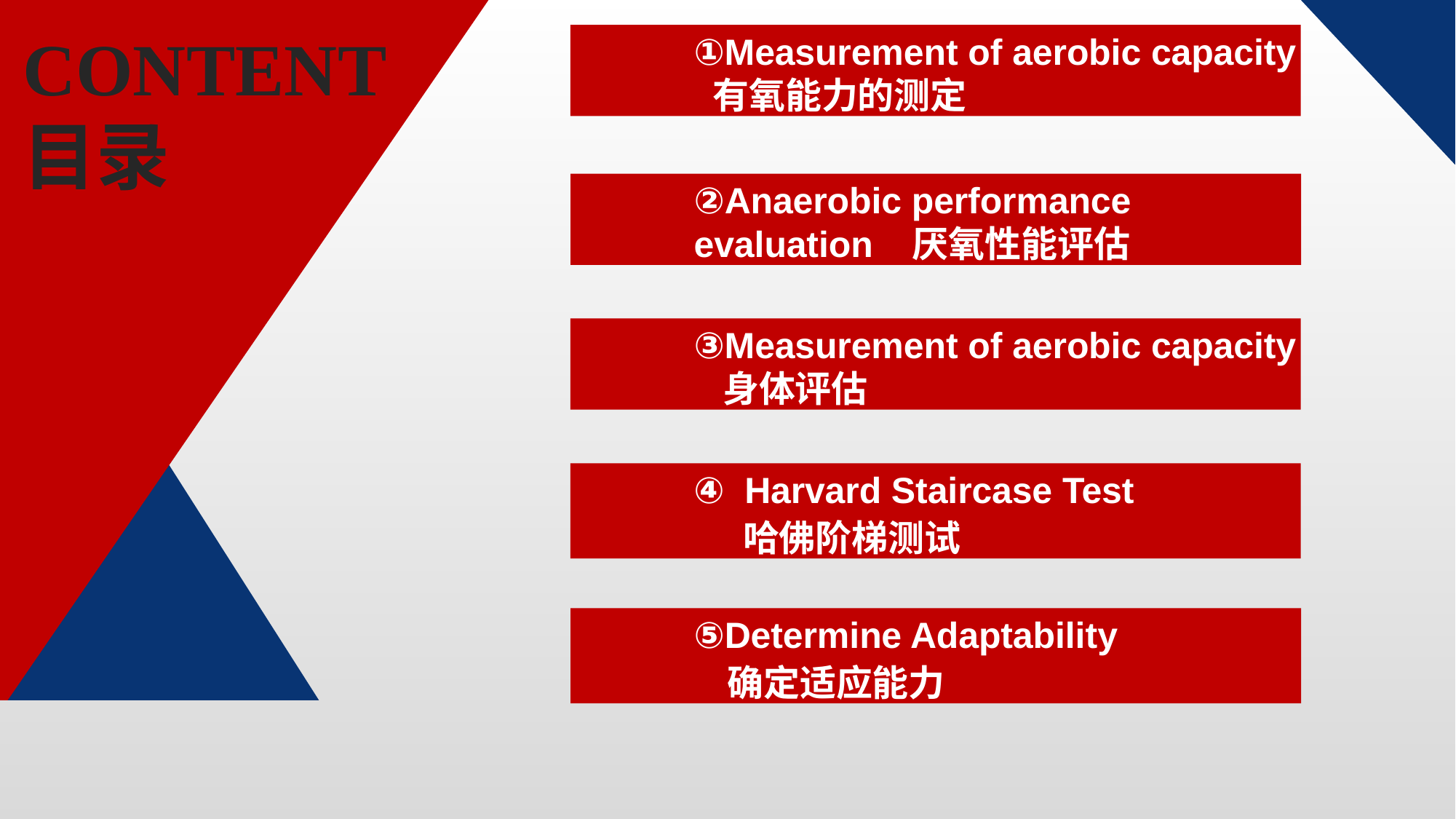

# CONTENT目录
①Measurement of aerobic capacity  有氧能力的测定
②Anaerobic performance evaluation   厌氧性能评估
③Measurement of aerobic capacity   身体评估
④  Harvard Staircase Test
     哈佛阶梯测试
⑤Determine Adaptability
   确定适应能力